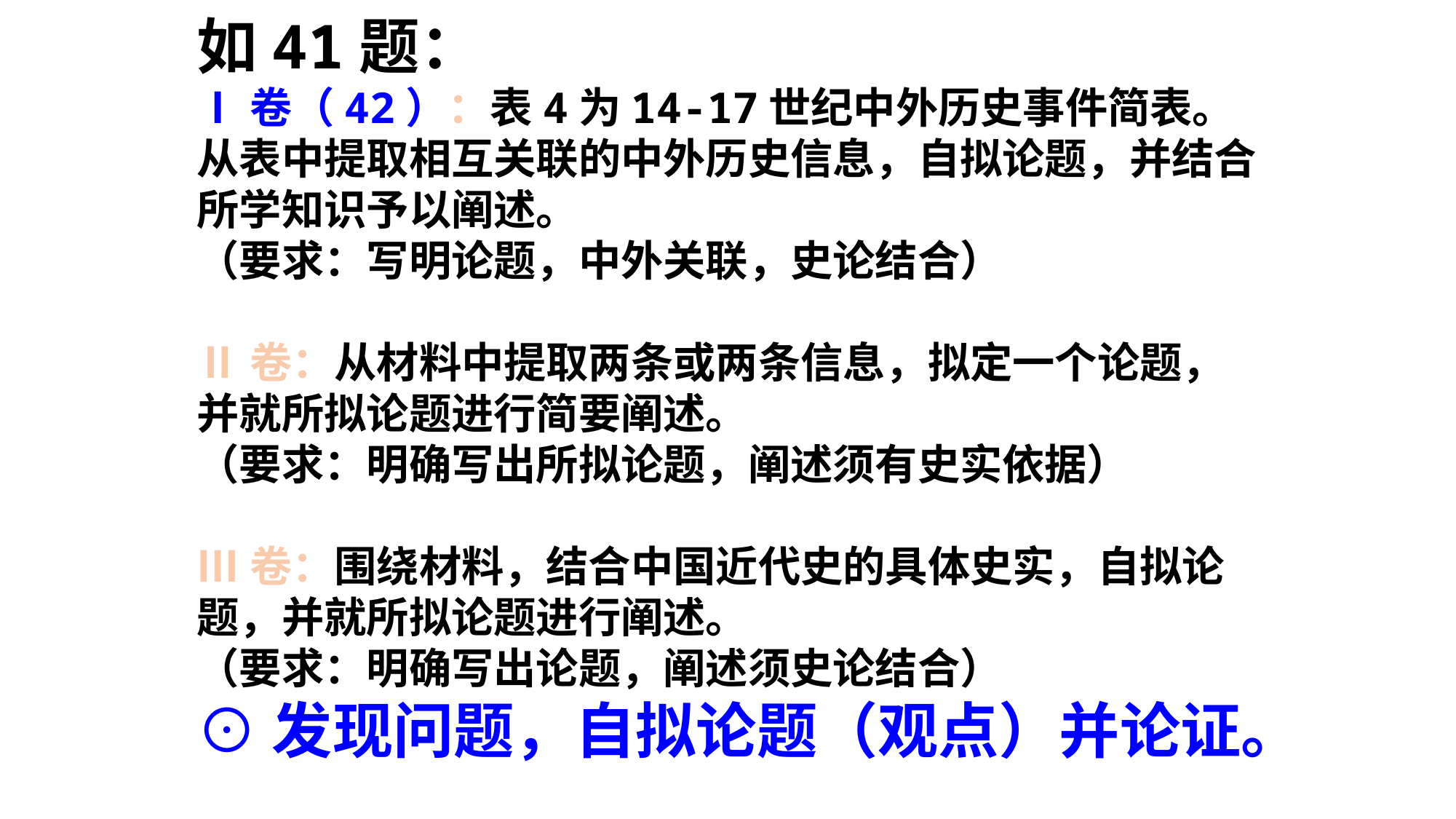

如41题：
Ⅰ卷（42）：表4为14-17世纪中外历史事件简表。从表中提取相互关联的中外历史信息，自拟论题，并结合所学知识予以阐述。
（要求：写明论题，中外关联，史论结合）

Ⅱ卷：从材料中提取两条或两条信息，拟定一个论题，并就所拟论题进行简要阐述。
（要求：明确写出所拟论题，阐述须有史实依据）

Ⅲ卷：围绕材料，结合中国近代史的具体史实，自拟论题，并就所拟论题进行阐述。
（要求：明确写出论题，阐述须史论结合）
⊙发现问题，自拟论题（观点）并论证。